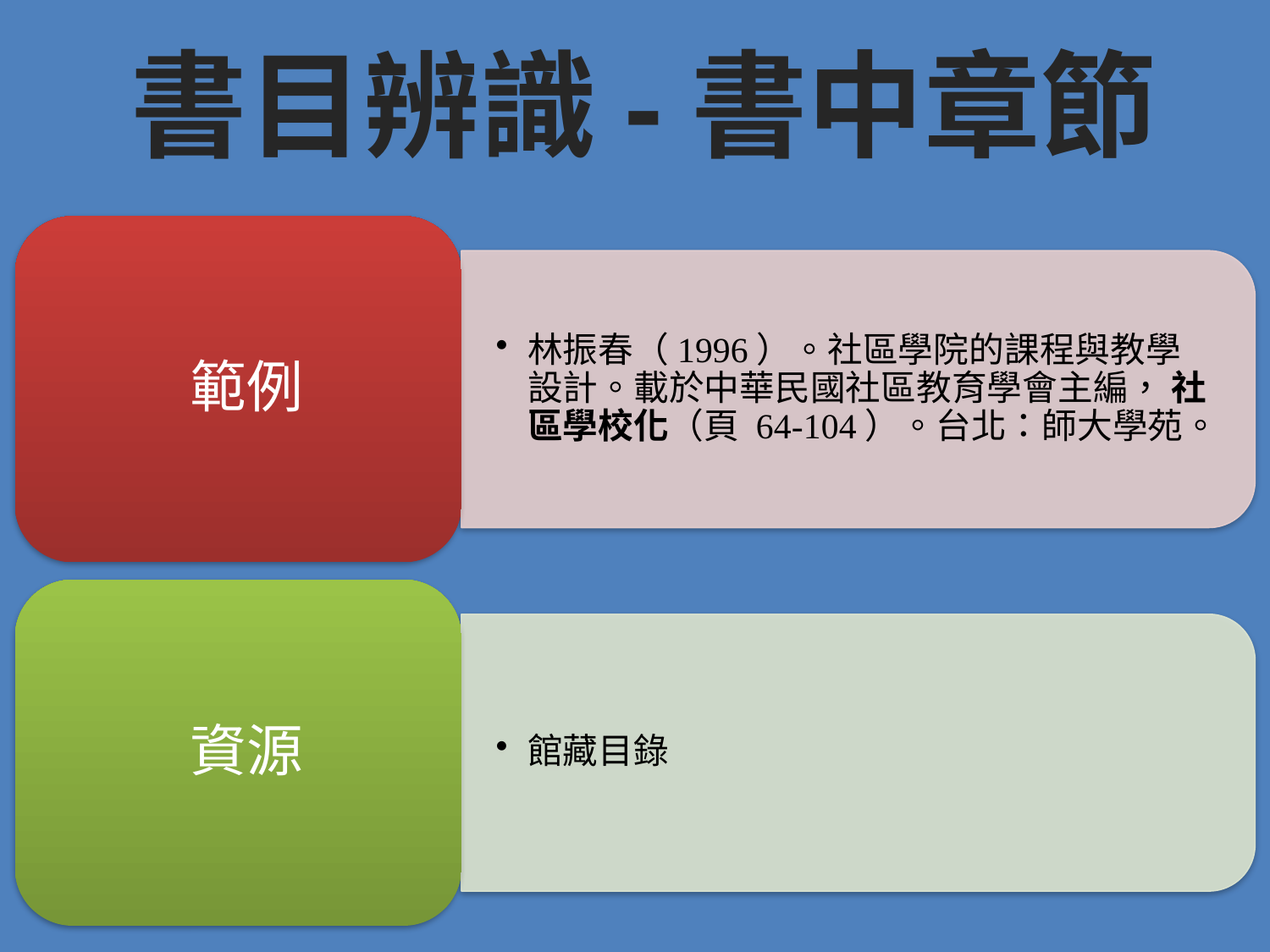

書目辨識-書中章節
林振春（1996）。社區學院的課程與教學設計。載於中華民國社區教育學會主編， 社區學校化（頁 64-104）。台北：師大學苑。
範例
館藏目錄
資源